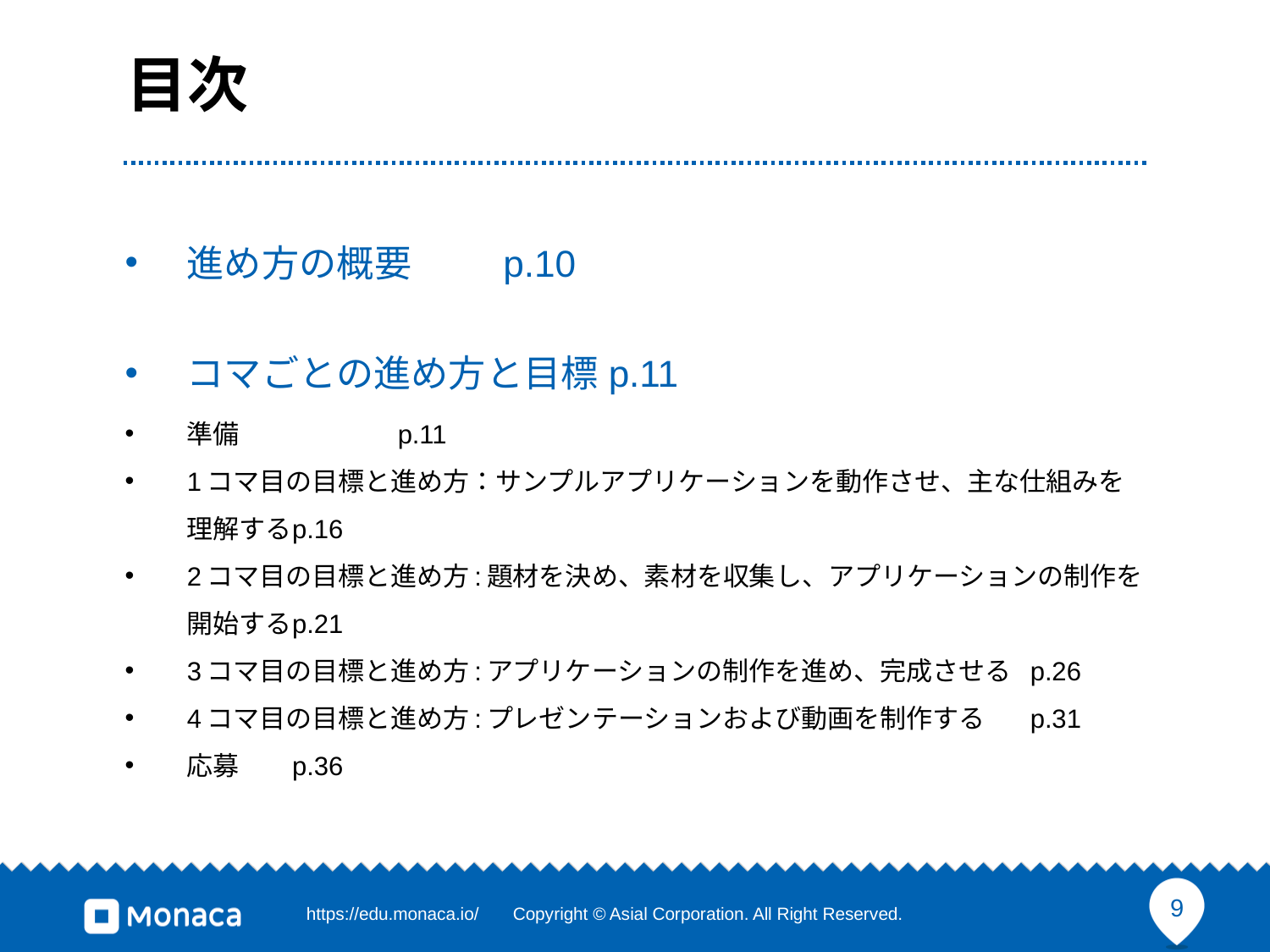

# 目次
進め方の概要						p.10

コマごとの進め方と目標					p.11
準備	 							p.11
1コマ目の目標と進め方：サンプルアプリケーションを動作させ、主な仕組みを理解する									p.16
2コマ目の目標と進め方:題材を決め、素材を収集し、アプリケーションの制作を開始する									p.21
3コマ目の目標と進め方:アプリケーションの制作を進め、完成させる	p.26
4コマ目の目標と進め方:プレゼンテーションおよび動画を制作する	p.31
応募								p.36